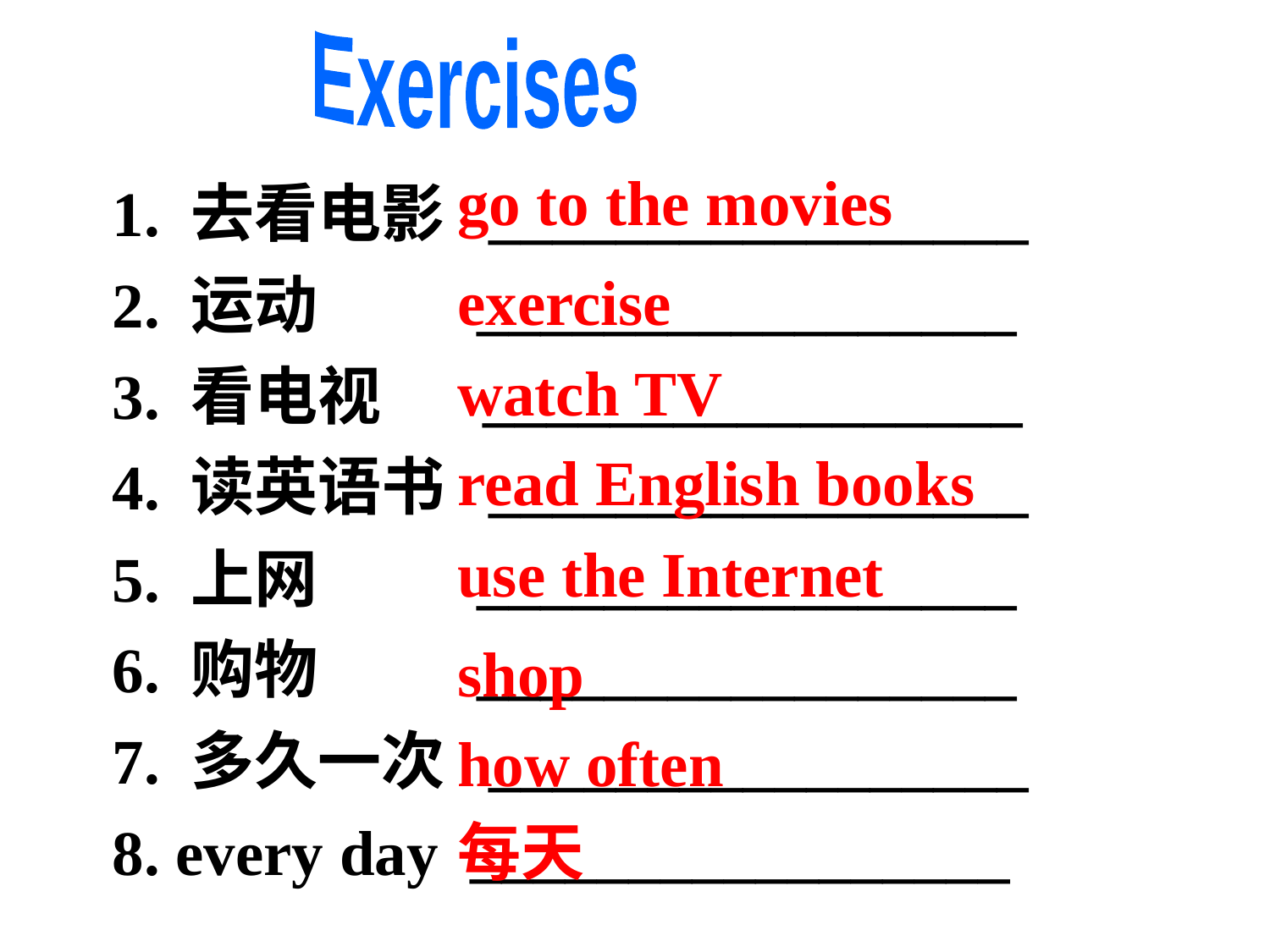

Exercises
1. 去看电影  _________________
2. 运动          _________________
3. 看电视      _________________
4. 读英语书  _________________
5. 上网          _________________
6. 购物          _________________
7. 多久一次  _________________
8. every day  _________________
go to the movies
exercise
watch TV
read English books
use the Internet
shop
how often
每天